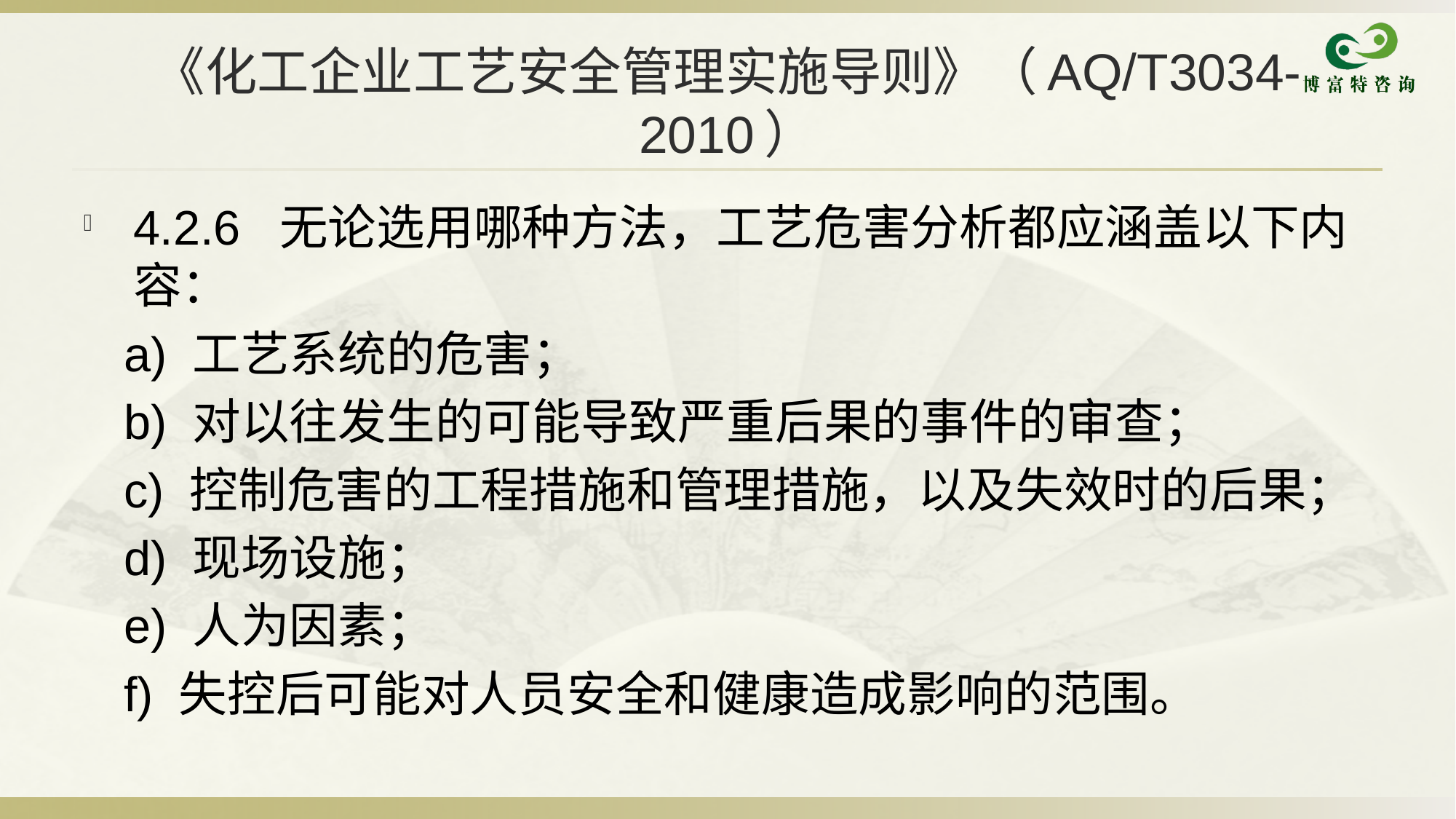

# 《化工企业工艺安全管理实施导则》（AQ/T3034-2010）
4.2.6  无论选用哪种方法，工艺危害分析都应涵盖以下内容：
   a) 工艺系统的危害；
   b) 对以往发生的可能导致严重后果的事件的审查；
   c) 控制危害的工程措施和管理措施，以及失效时的后果；
   d) 现场设施；
   e) 人为因素；
   f) 失控后可能对人员安全和健康造成影响的范围。